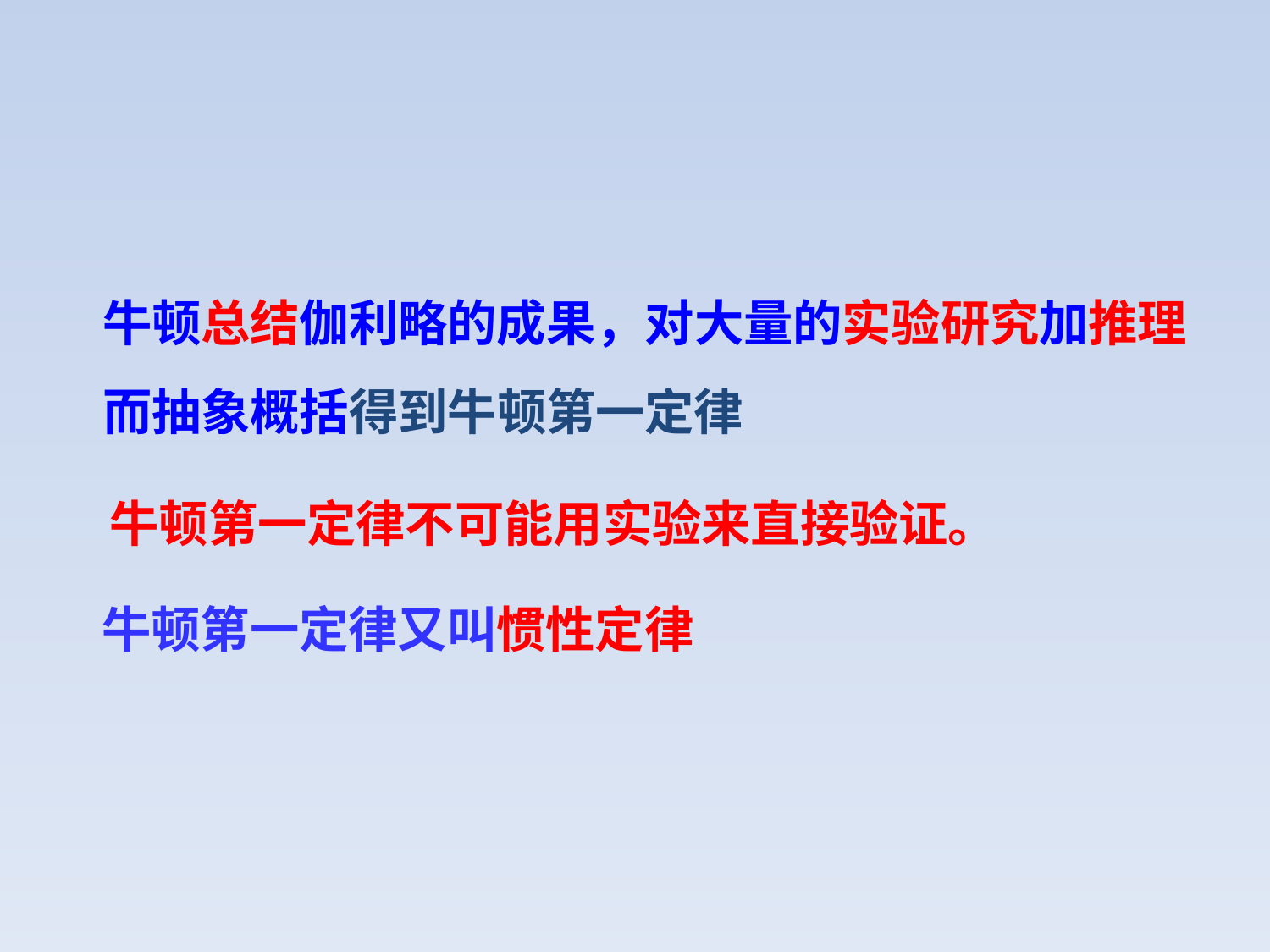

牛顿总结伽利略的成果，对大量的实验研究加推理而抽象概括得到牛顿第一定律
牛顿第一定律不可能用实验来直接验证。
牛顿第一定律又叫惯性定律